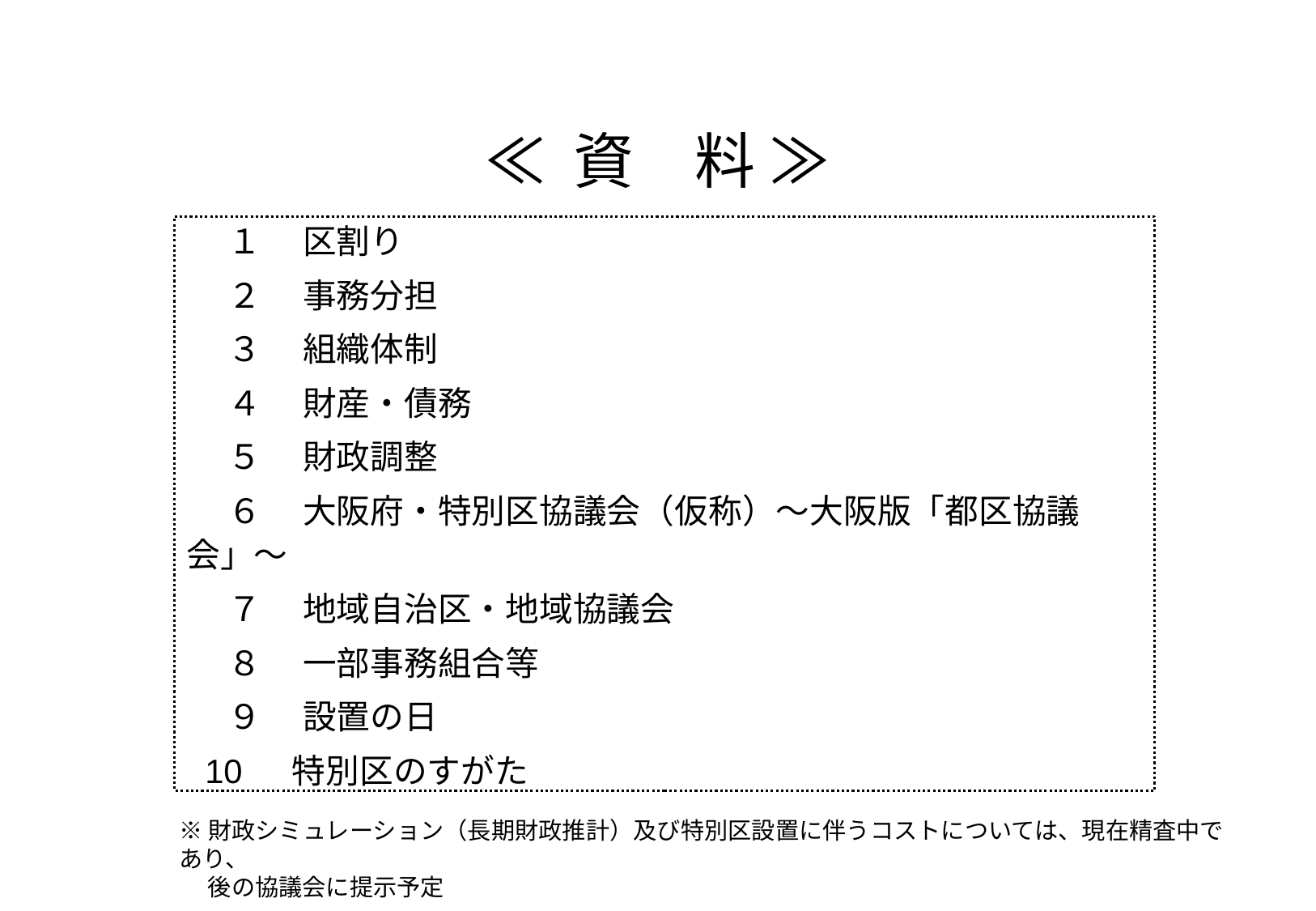

# ≪ 資　料 ≫
　 １　 区割り
　 ２　 事務分担
　 ３　 組織体制
　 ４　 財産・債務
　 ５　 財政調整
　 ６　 大阪府・特別区協議会（仮称）～大阪版「都区協議会」～
　 ７　 地域自治区・地域協議会
　 ８　 一部事務組合等
　 ９　 設置の日
  10　 特別区のすがた
※財政シミュレーション（長期財政推計）及び特別区設置に伴うコストについては、現在精査中であり、
　 後の協議会に提示予定